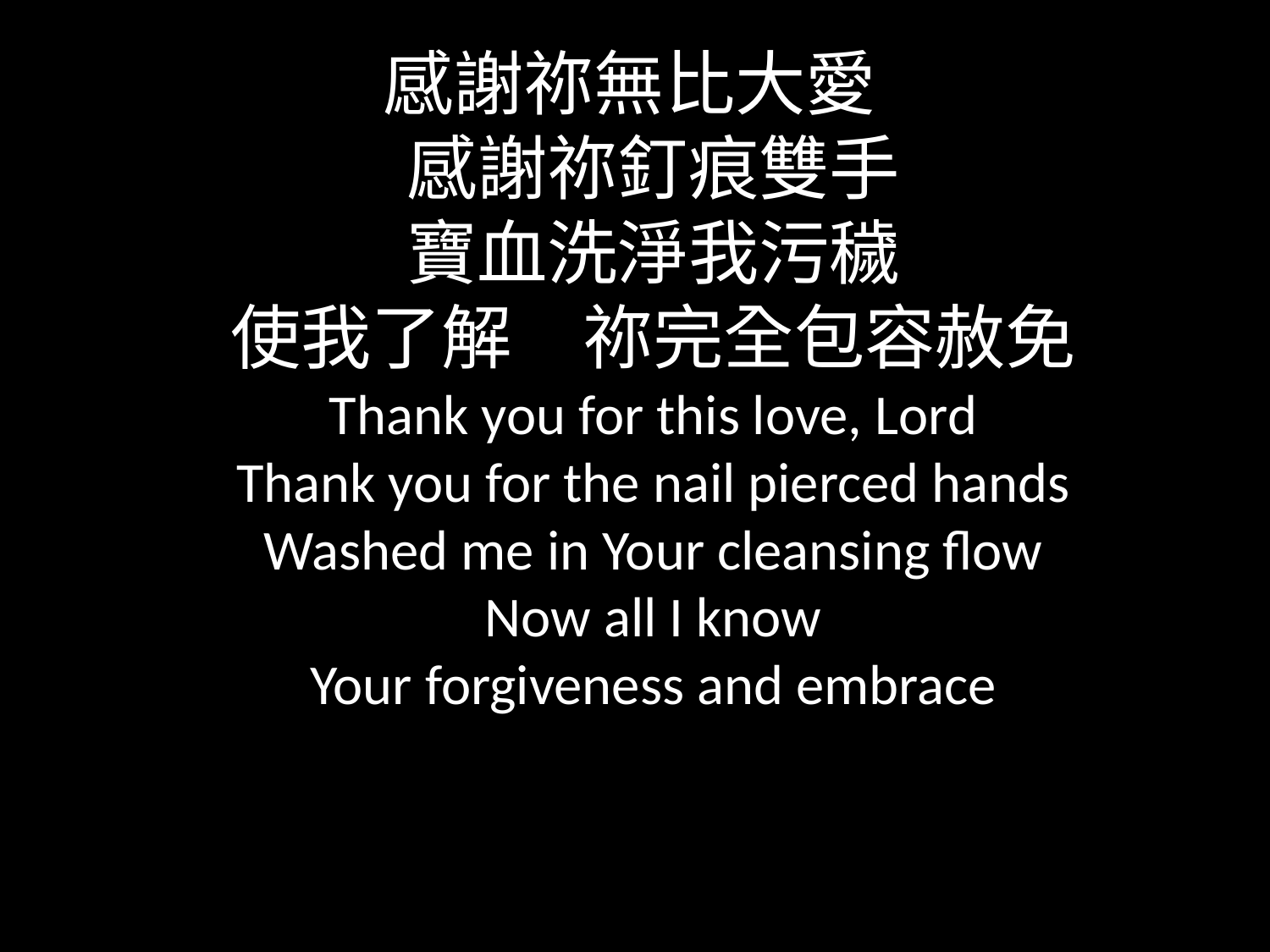

感謝祢無比大愛
感謝祢釘痕雙手
寶血洗淨我污穢
使我了解　祢完全包容赦免
Thank you for this love, Lord
Thank you for the nail pierced hands
Washed me in Your cleansing flow
Now all I know
Your forgiveness and embrace